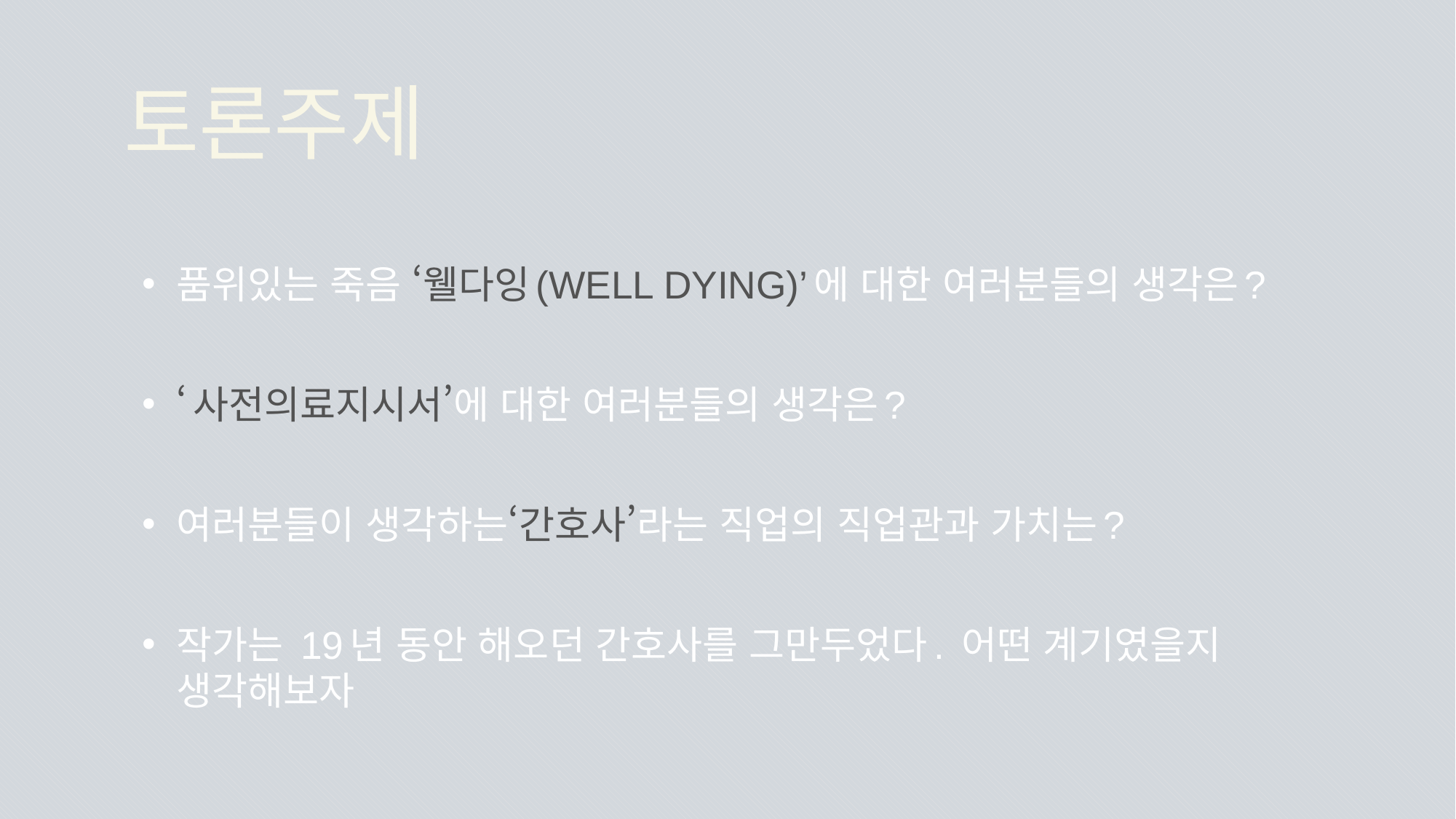

# 토론주제
품위있는 죽음 ‘웰다잉(well dying)’에 대한 여러분들의 생각은?

‘사전의료지시서’에 대한 여러분들의 생각은?

여러분들이 생각하는‘간호사’라는 직업의 직업관과 가치는?

작가는 19년 동안 해오던 간호사를 그만두었다. 어떤 계기였을지 생각해보자